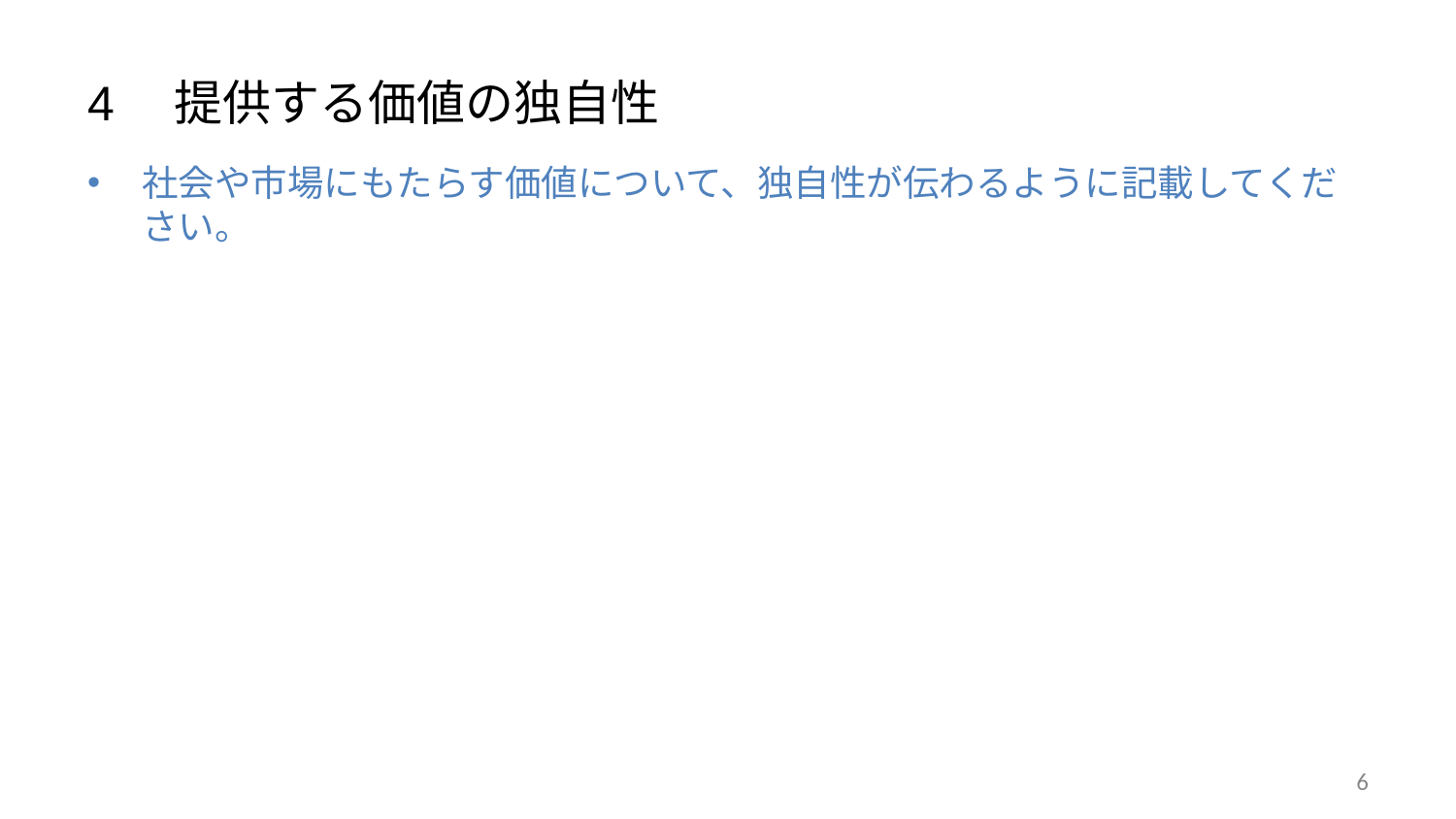

# 4　提供する価値の独自性
社会や市場にもたらす価値について、独自性が伝わるように記載してください。
6